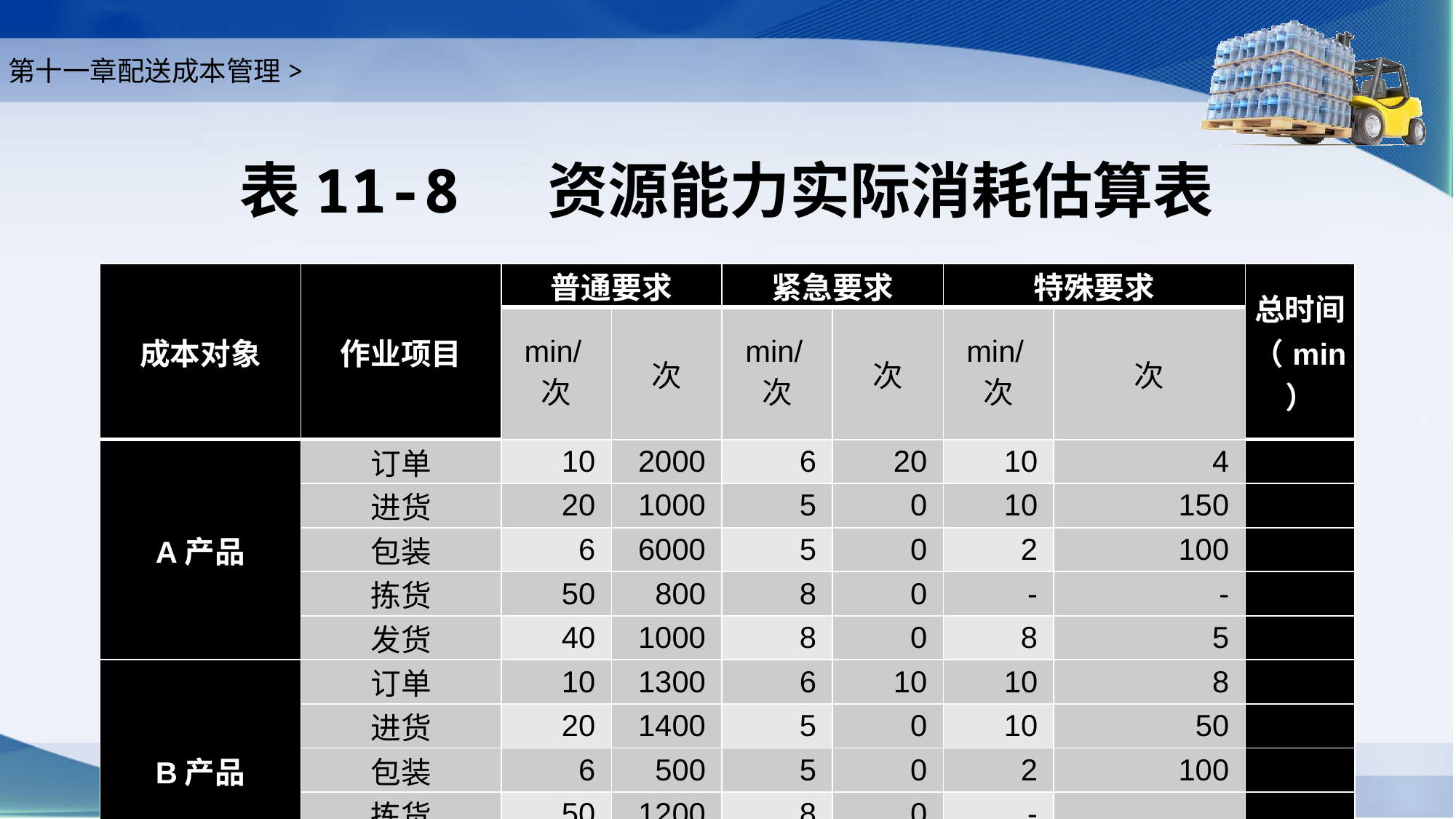

第十一章配送成本管理>
# 表11-8  资源能力实际消耗估算表
| 成本对象 | 作业项目 | 普通要求 |  | 紧急要求 |  | 特殊要求 |  | 总时间 （min） |
| --- | --- | --- | --- | --- | --- | --- | --- | --- |
|  |  | min/次 | 次 | min/次 | 次 | min/次 | 次 |  |
| A产品 | 订单 | 10 | 2000 | 6 | 20 | 10 | 4 |  |
|  | 进货 | 20 | 1000 | 5 | 0 | 10 | 150 |  |
|  | 包装 | 6 | 6000 | 5 | 0 | 2 | 100 |  |
|  | 拣货 | 50 | 800 | 8 | 0 | - | - |  |
|  | 发货 | 40 | 1000 | 8 | 0 | 8 | 5 |  |
| B产品 | 订单 | 10 | 1300 | 6 | 10 | 10 | 8 |  |
|  | 进货 | 20 | 1400 | 5 | 0 | 10 | 50 |  |
|  | 包装 | 6 | 500 | 5 | 0 | 2 | 100 |  |
|  | 拣货 | 50 | 1200 | 8 | 0 | - |  |  |
|  | 发货 | 40 | 1100 | 8 | 0 | 8 | 15 |  |
| 合计 | - | - | - | - | - | - | - |  |